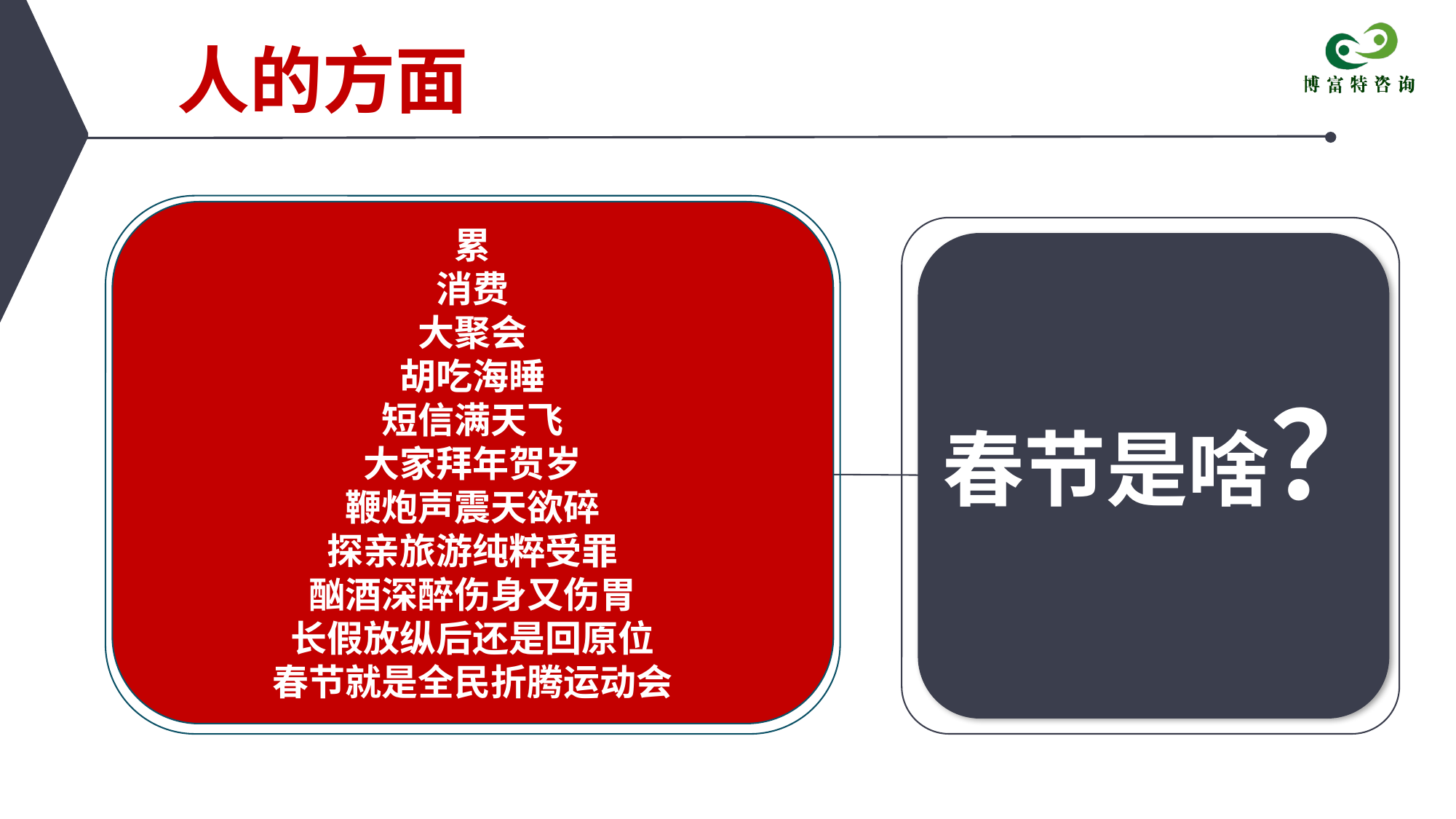

人的方面

累
消费
大聚会
胡吃海睡
短信满天飞
大家拜年贺岁
鞭炮声震天欲碎
探亲旅游纯粹受罪
酗酒深醉伤身又伤胃
长假放纵后还是回原位
春节就是全民折腾运动会

春节是啥？